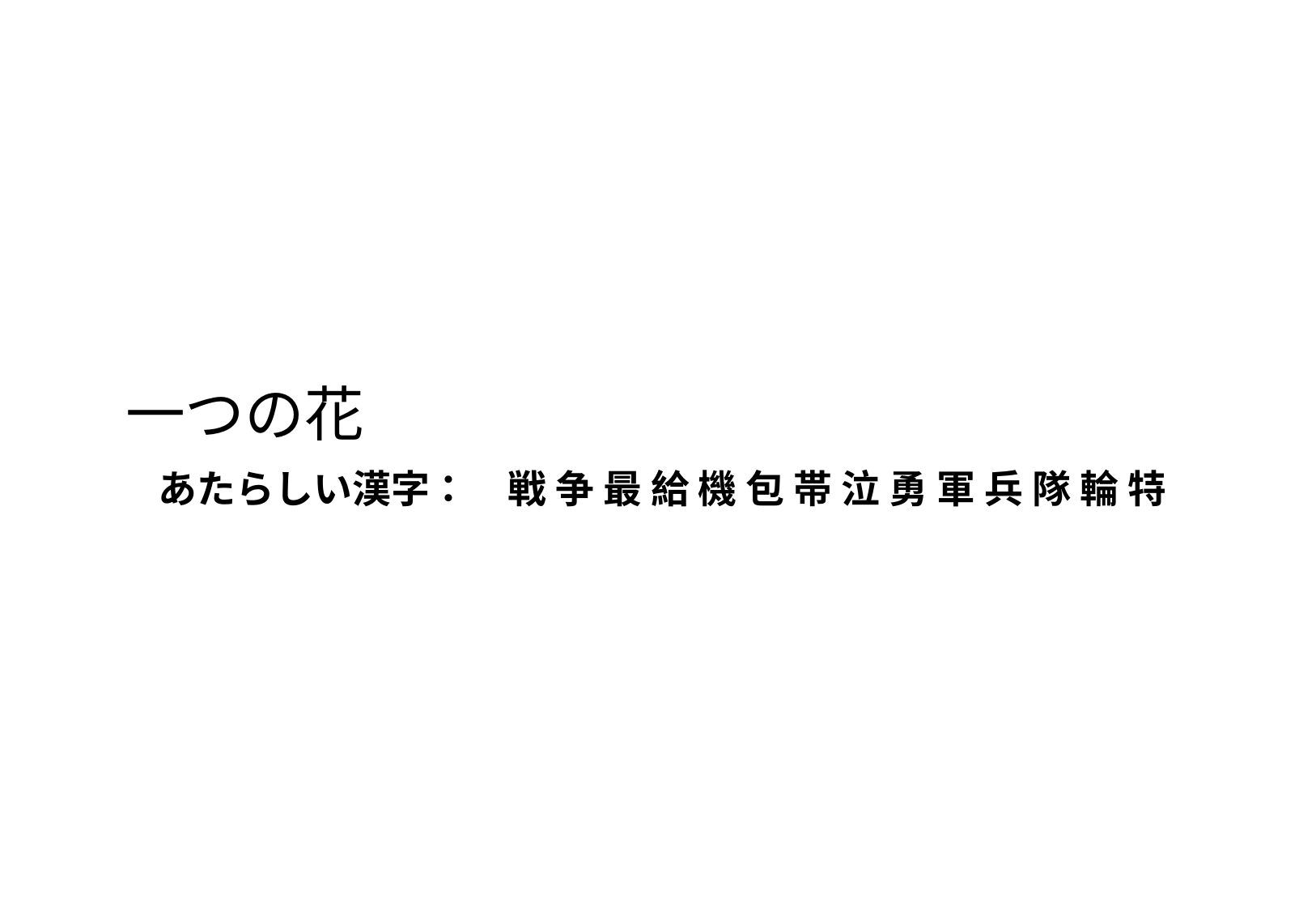

# 一つの花
あたらしい漢字： 	戦 争 最 給 機 包 帯 泣 勇 軍 兵 隊 輪 特